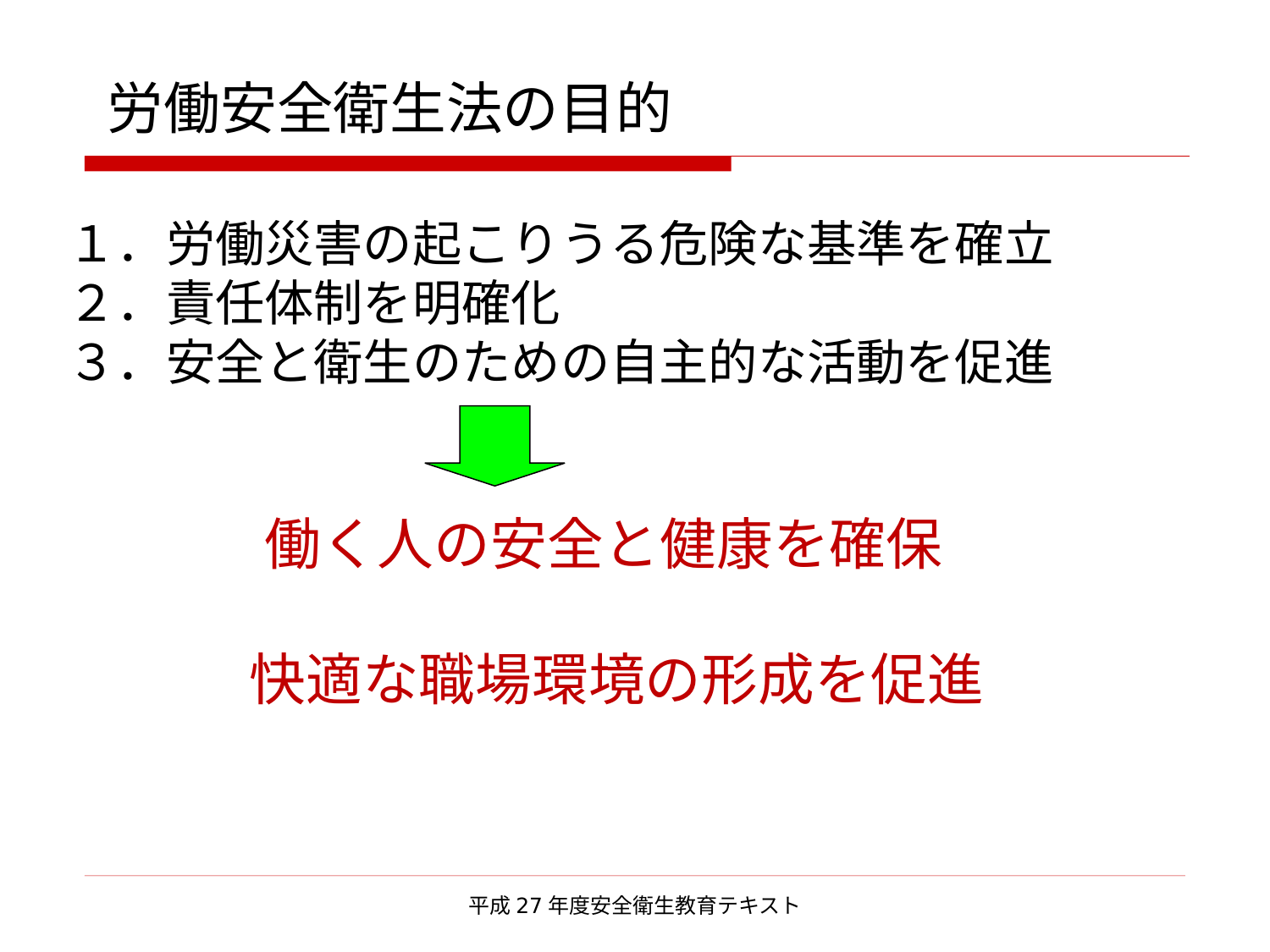

労働安全衛生法の目的
１．労働災害の起こりうる危険な基準を確立
２．責任体制を明確化
３．安全と衛生のための自主的な活動を促進

　　　　働く人の安全と健康を確保

　　　 快適な職場環境の形成を促進

平成27年度安全衛生教育テキスト